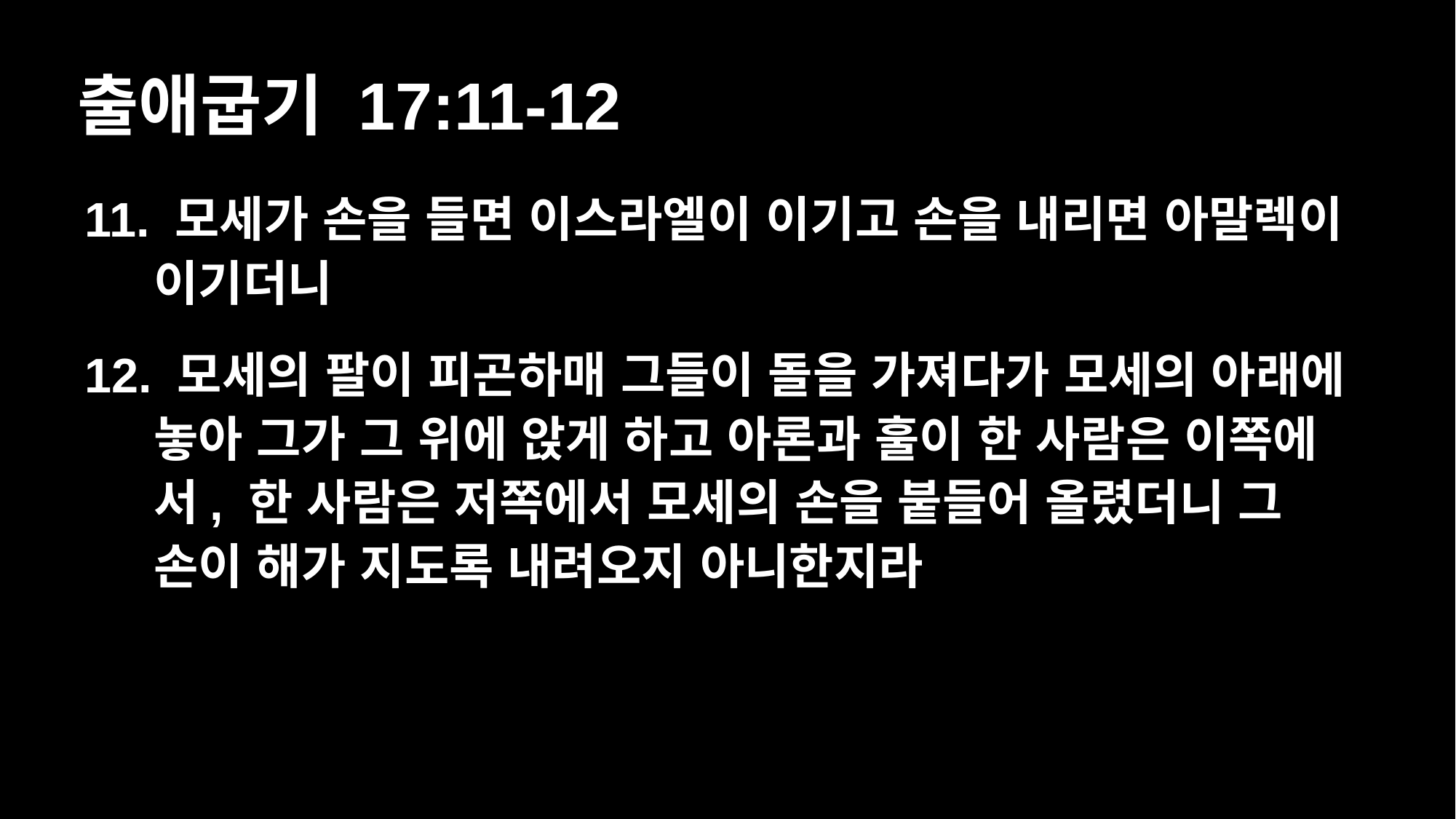

# 출애굽기 17:11-12
11. 모세가 손을 들면 이스라엘이 이기고 손을 내리면 아말렉이 이기더니
12. 모세의 팔이 피곤하매 그들이 돌을 가져다가 모세의 아래에 놓아 그가 그 위에 앉게 하고 아론과 훌이 한 사람은 이쪽에서, 한 사람은 저쪽에서 모세의 손을 붙들어 올렸더니 그 손이 해가 지도록 내려오지 아니한지라